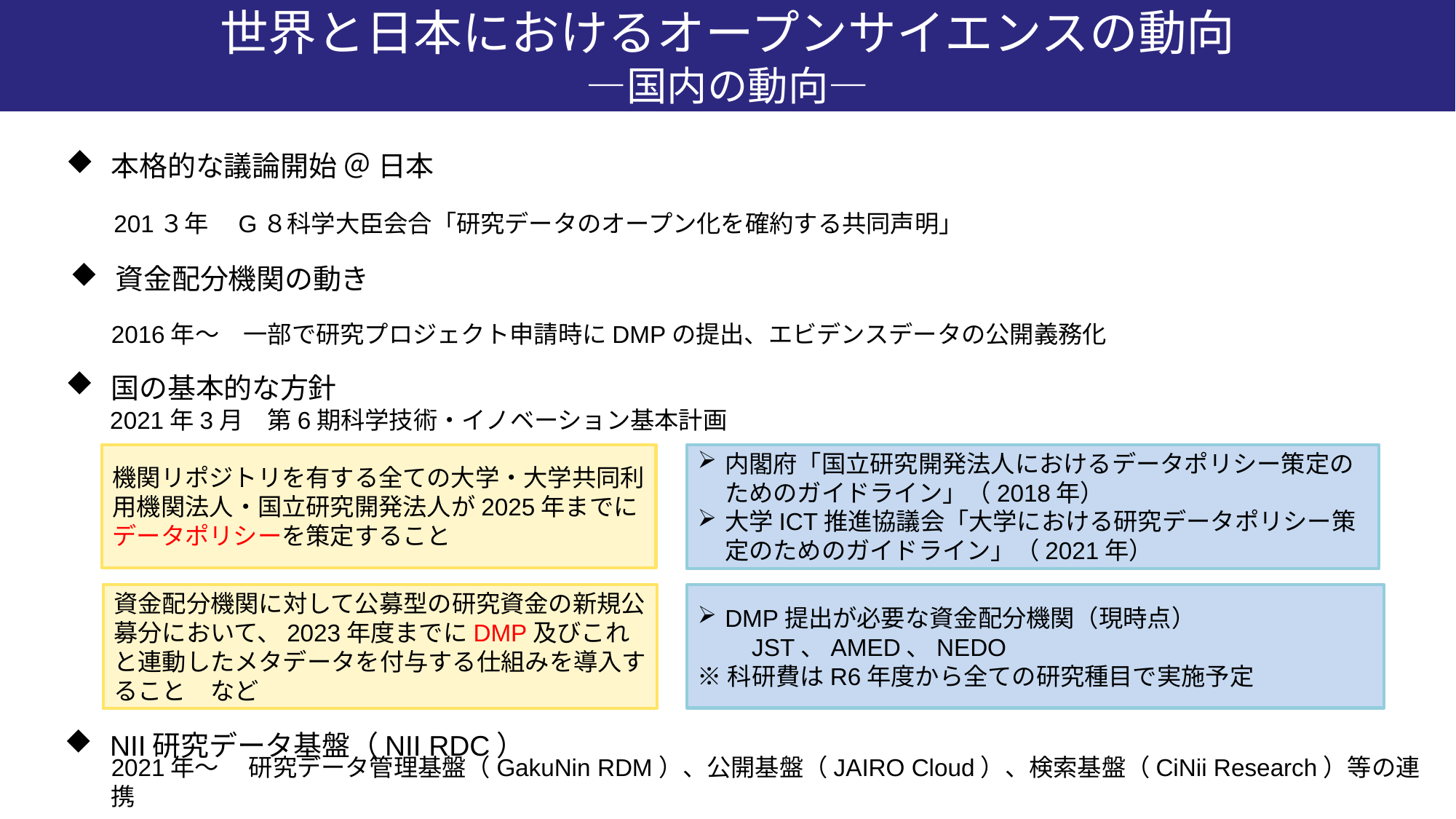

# 世界と日本におけるオープンサイエンスの動向 ―国内の動向―
本格的な議論開始 ＠ 日本
201３年　G８科学大臣会合「研究データのオープン化を確約する共同声明」
資金配分機関の動き
2016年～　一部で研究プロジェクト申請時にDMPの提出、エビデンスデータの公開義務化
国の基本的な方針
2021年3月　第6期科学技術・イノベーション基本計画
内閣府「国立研究開発法人におけるデータポリシー策定のためのガイドライン」（2018年）
大学ICT推進協議会「大学における研究データポリシー策定のためのガイドライン」（2021年）
機関リポジトリを有する全ての大学・大学共同利用機関法人・国立研究開発法人が2025年までにデータポリシーを策定すること
資金配分機関に対して公募型の研究資金の新規公募分において、2023年度までにDMP及びこれと連動したメタデータを付与する仕組みを導入すること　など
DMP提出が必要な資金配分機関（現時点）
　　JST、AMED、NEDO
※科研費はR6年度から全ての研究種目で実施予定
NII研究データ基盤（NII RDC）
2021年～　 研究データ管理基盤（GakuNin RDM）、公開基盤（JAIRO Cloud）、検索基盤（CiNii Research）等の連携